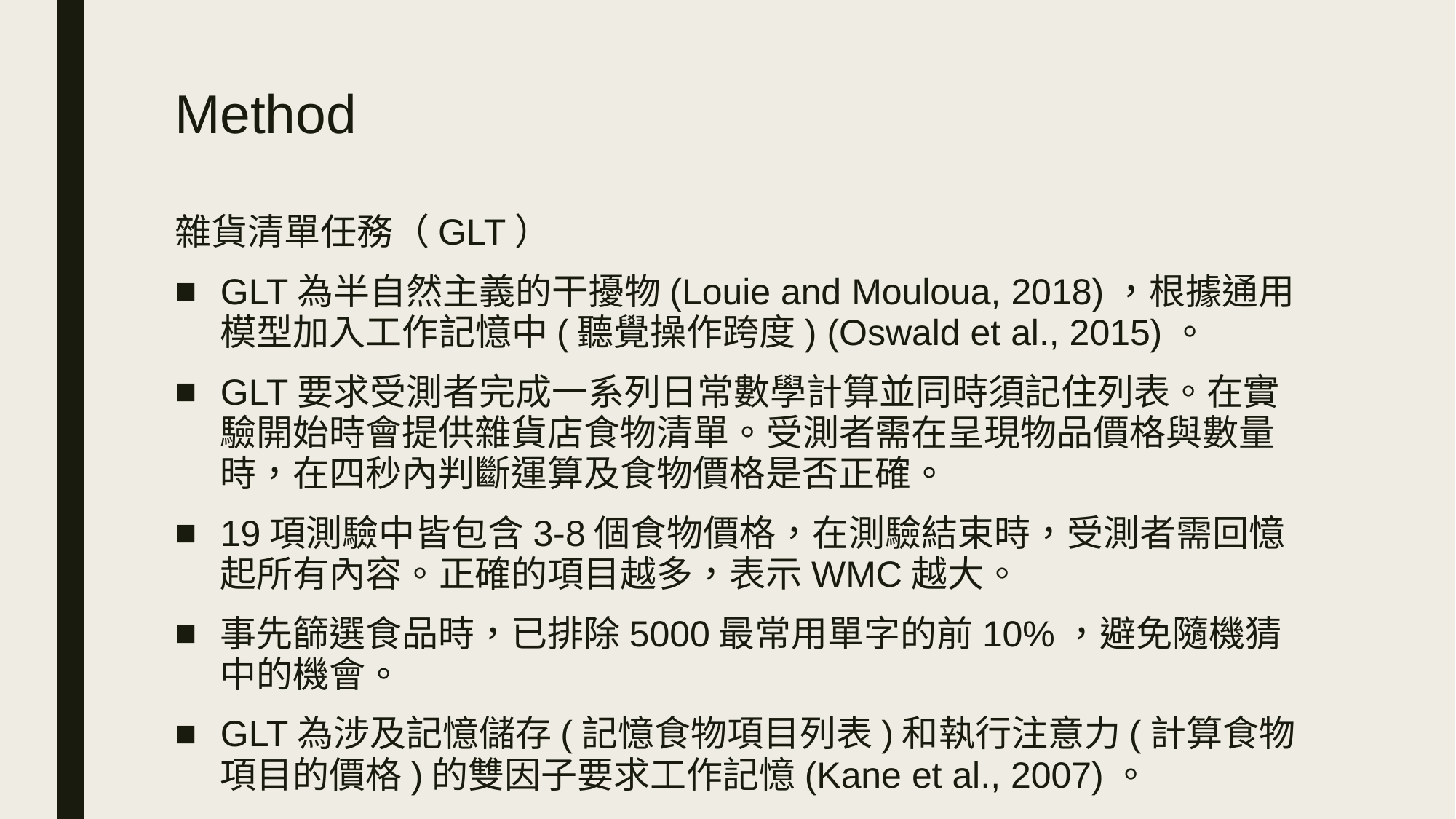

# Method
雜貨清單任務（GLT）
GLT為半自然主義的干擾物(Louie and Mouloua, 2018)，根據通用模型加入工作記憶中(聽覺操作跨度) (Oswald et al., 2015)。
GLT要求受測者完成一系列日常數學計算並同時須記住列表。在實驗開始時會提供雜貨店食物清單。受測者需在呈現物品價格與數量時，在四秒內判斷運算及食物價格是否正確。
19項測驗中皆包含3-8個食物價格，在測驗結束時，受測者需回憶起所有內容。正確的項目越多，表示WMC越大。
事先篩選食品時，已排除5000最常用單字的前10%，避免隨機猜中的機會。
GLT為涉及記憶儲存(記憶食物項目列表)和執行注意力(計算食物項目的價格)的雙因子要求工作記憶(Kane et al., 2007)。